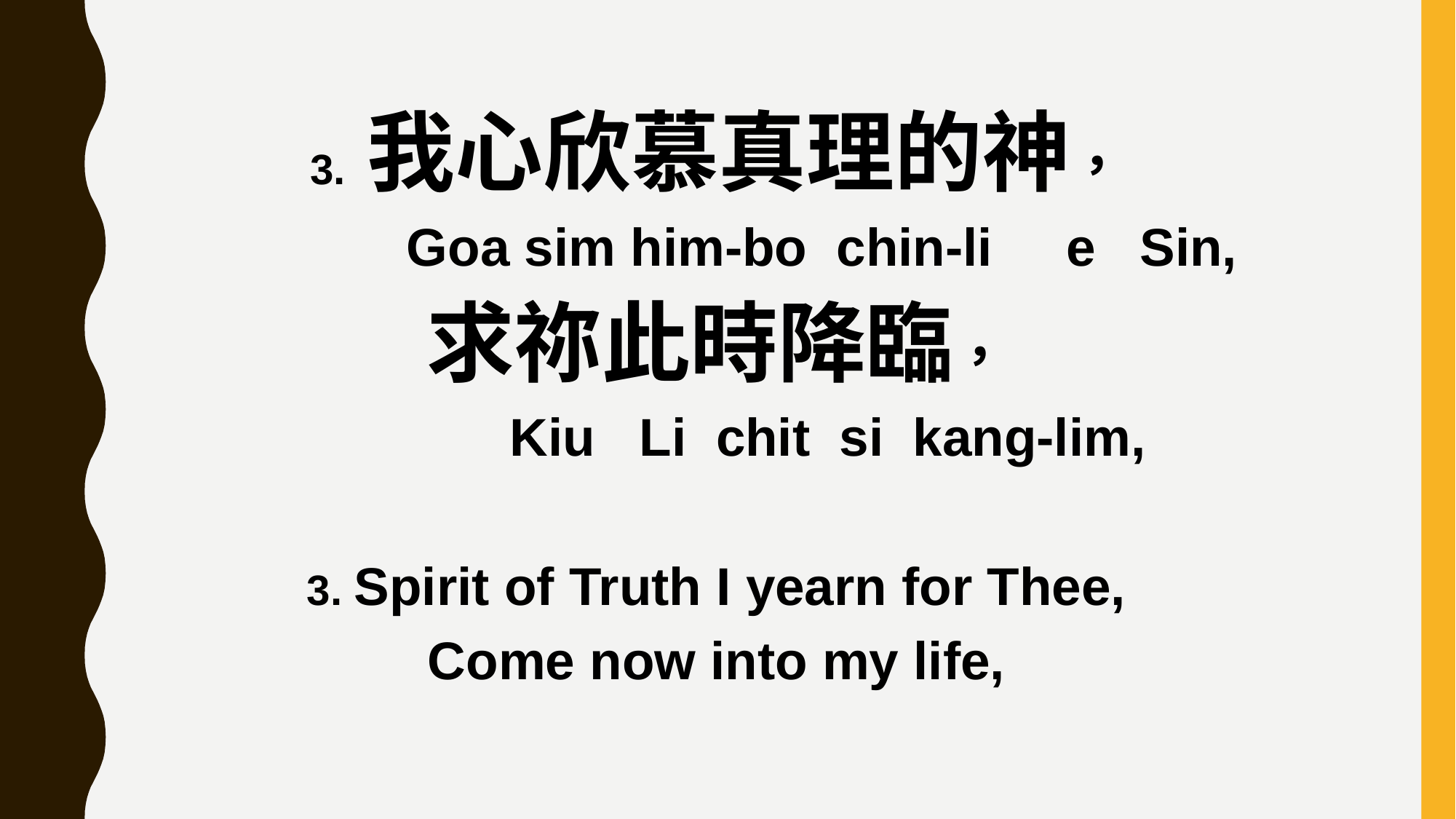

3. 我心欣慕真理的神，
                Goa sim him-bo  chin-li     e   Sin,
求祢此時降臨，
                       Kiu   Li  chit  si  kang-lim,

3. Spirit of Truth I yearn for Thee,
Come now into my life,